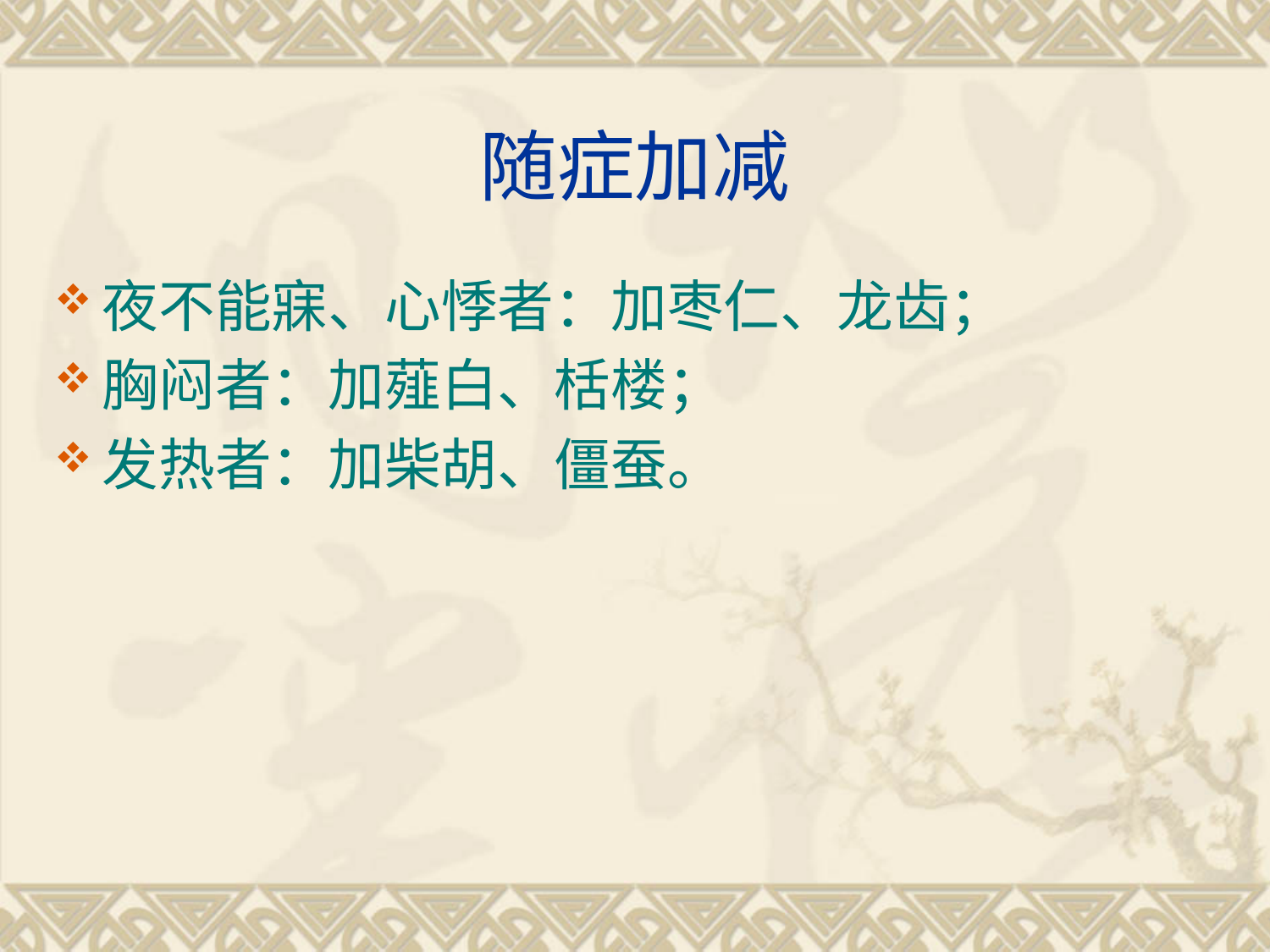

# 随症加减
夜不能寐、心悸者：加枣仁、龙齿；
胸闷者：加薤白、栝楼；
发热者：加柴胡、僵蚕。